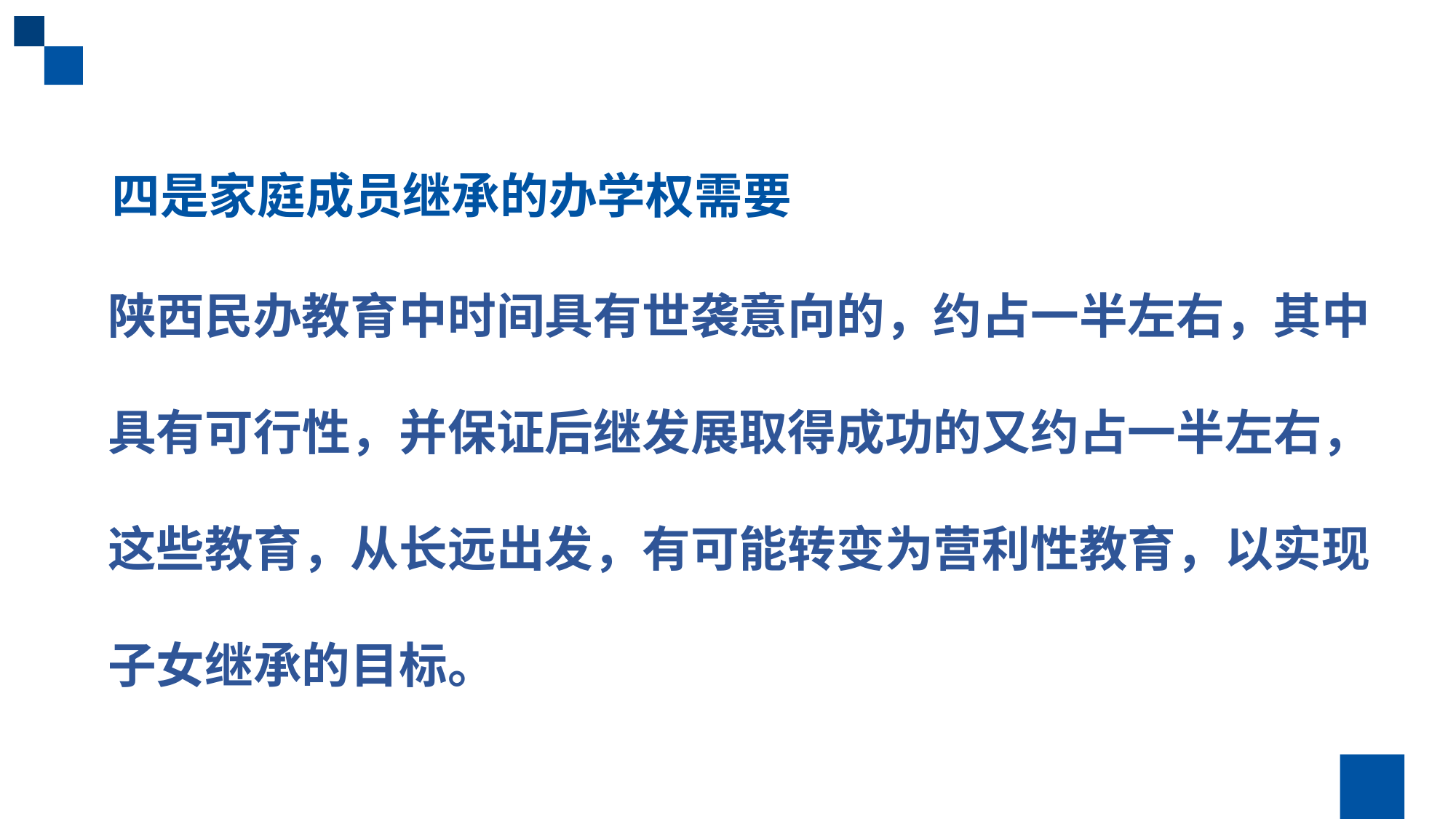

四是家庭成员继承的办学权需要

陕西民办教育中时间具有世袭意向的，约占一半左右，其中具有可行性，并保证后继发展取得成功的又约占一半左右，这些教育，从长远出发，有可能转变为营利性教育，以实现子女继承的目标。
96